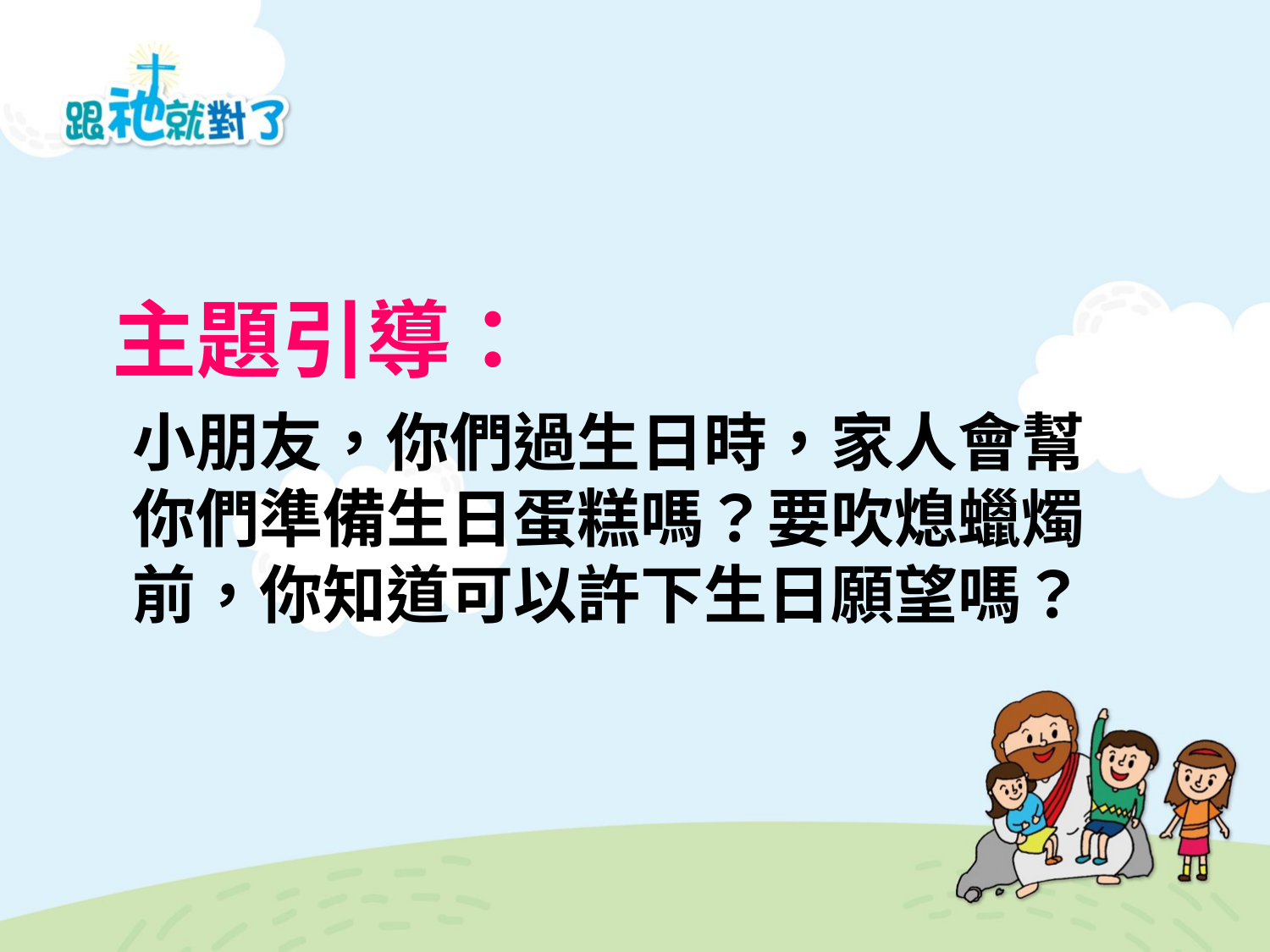

主題引導：
小朋友，你們過生日時，家人會幫你們準備生日蛋糕嗎？要吹熄蠟燭前，你知道可以許下生日願望嗎？